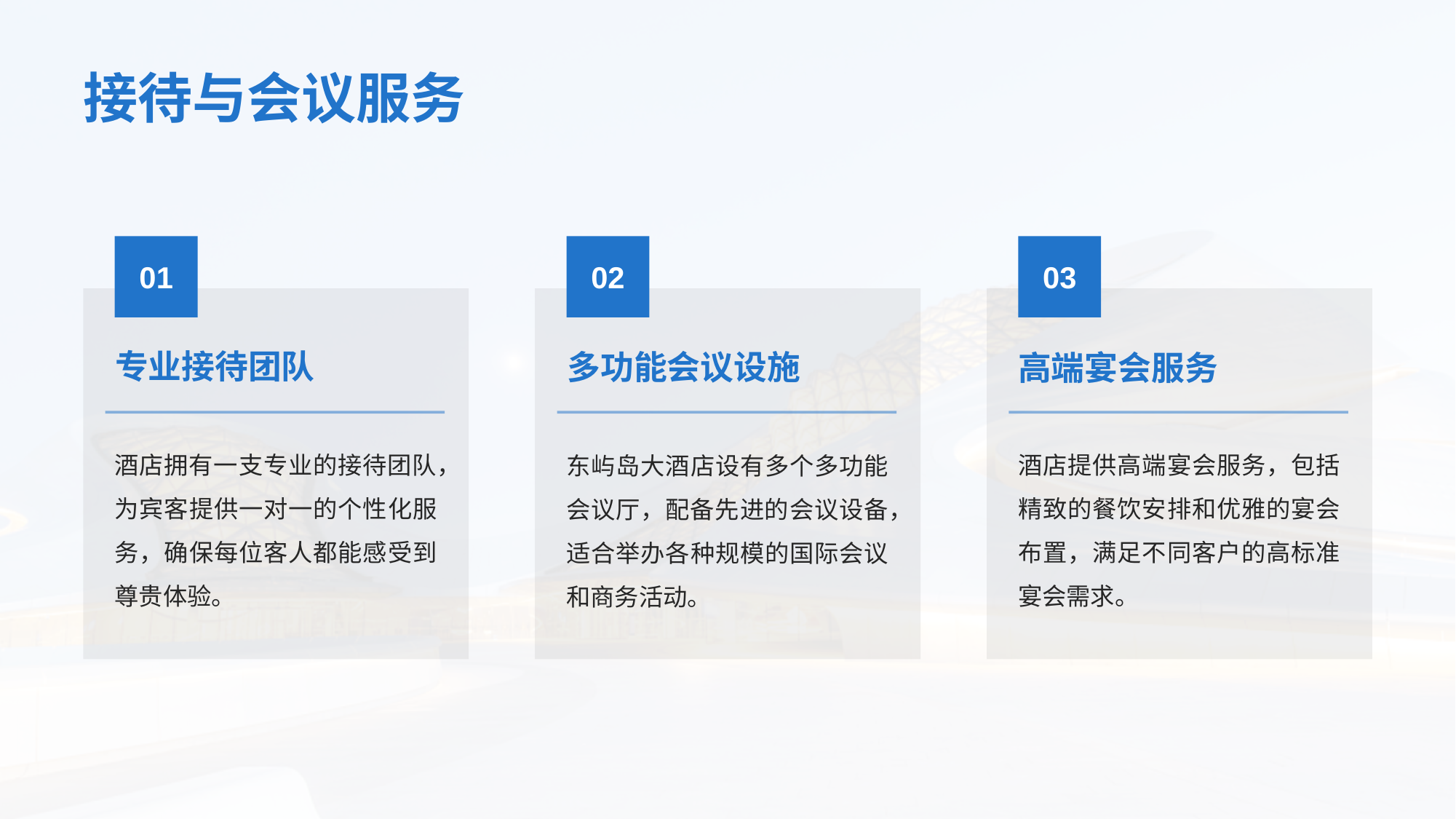

# 接待与会议服务
01
02
03

专业接待团队
多功能会议设施
高端宴会服务
酒店拥有一支专业的接待团队，为宾客提供一对一的个性化服务，确保每位客人都能感受到尊贵体验。
酒店提供高端宴会服务，包括精致的餐饮安排和优雅的宴会布置，满足不同客户的高标准宴会需求。
东屿岛大酒店设有多个多功能会议厅，配备先进的会议设备，适合举办各种规模的国际会议和商务活动。